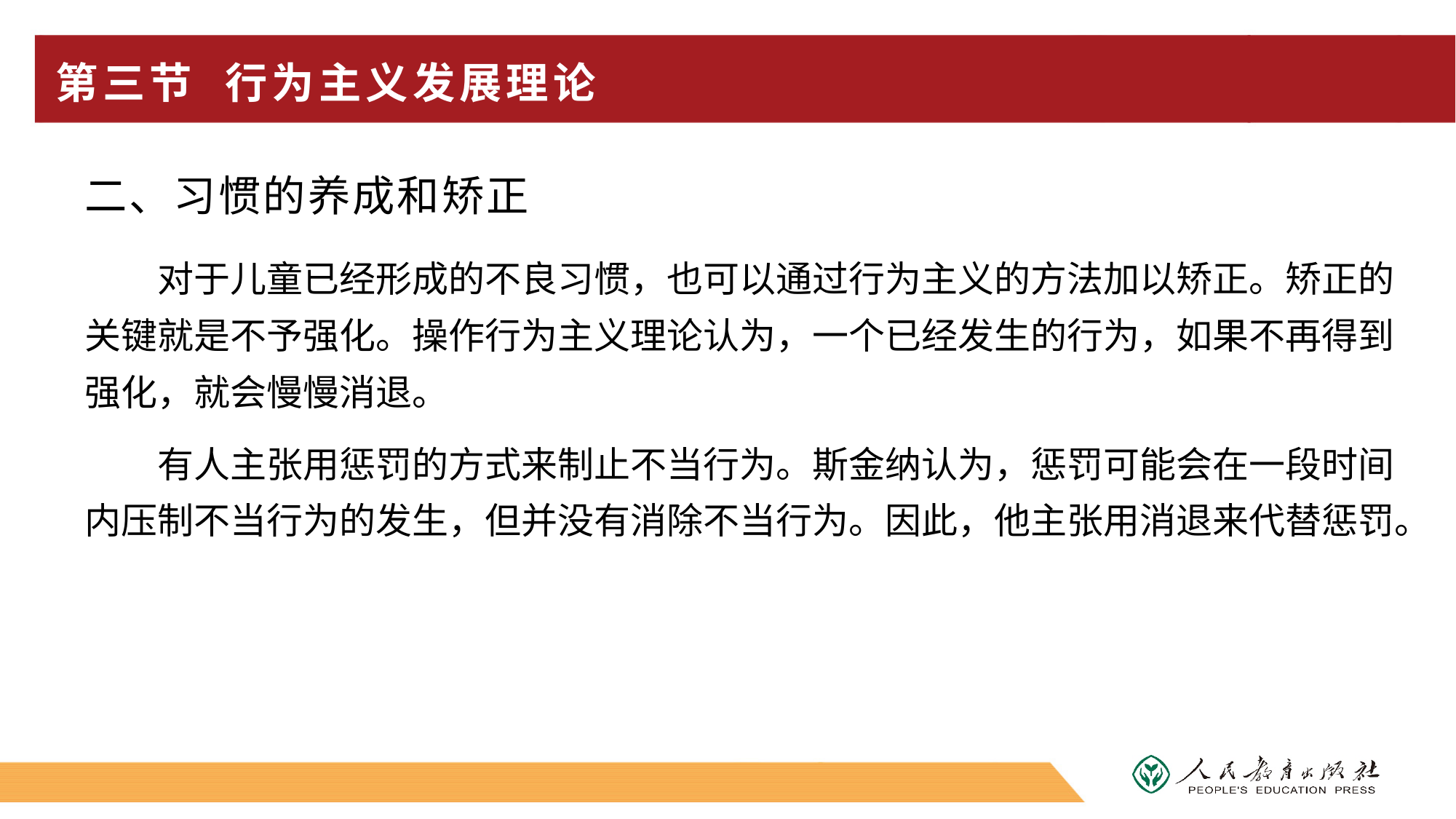

# 第三节  行为主义发展理论
二、习惯的养成和矫正
对于儿童已经形成的不良习惯，也可以通过行为主义的方法加以矫正。矫正的关键就是不予强化。操作行为主义理论认为，一个已经发生的行为，如果不再得到强化，就会慢慢消退。
有人主张用惩罚的方式来制止不当行为。斯金纳认为，惩罚可能会在一段时间内压制不当行为的发生，但并没有消除不当行为。因此，他主张用消退来代替惩罚。